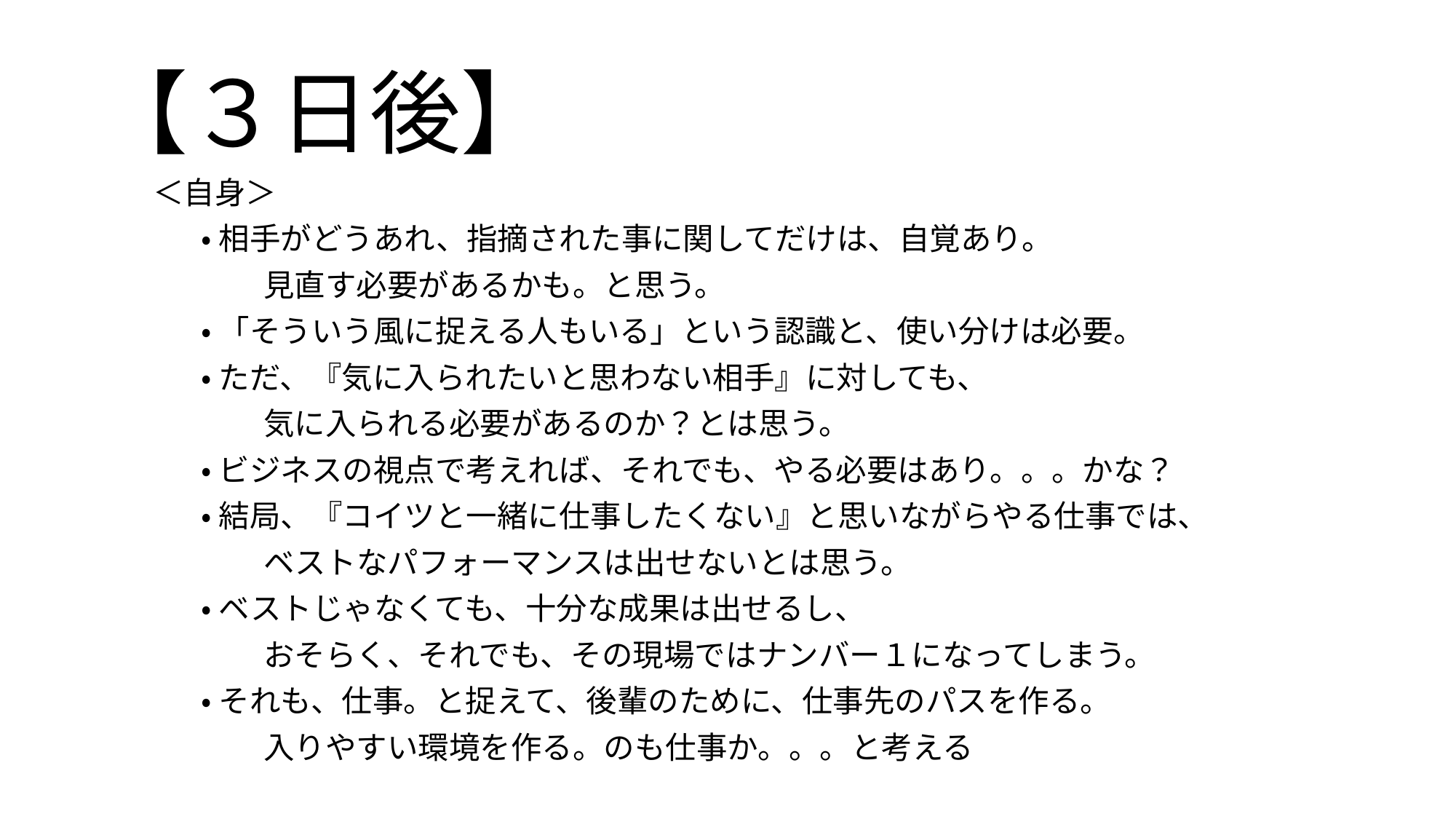

# 【３日後】
 ＜自身＞
        ・ 相手がどうあれ、指摘された事に関してだけは、自覚あり。
　　　　見直す必要があるかも。と思う。
        ・ 「そういう風に捉える人もいる」という認識と、使い分けは必要。
        ・ ただ、『気に入られたいと思わない相手』に対しても、
　　　　気に入られる必要があるのか？とは思う。
        ・ ビジネスの視点で考えれば、それでも、やる必要はあり。。。かな？
        ・ 結局、『コイツと一緒に仕事したくない』と思いながらやる仕事では、
　　　　ベストなパフォーマンスは出せないとは思う。
        ・ ベストじゃなくても、十分な成果は出せるし、
　　　　おそらく、それでも、その現場ではナンバー１になってしまう。
        ・ それも、仕事。と捉えて、後輩のために、仕事先のパスを作る。
　　　　入りやすい環境を作る。のも仕事か。。。と考える